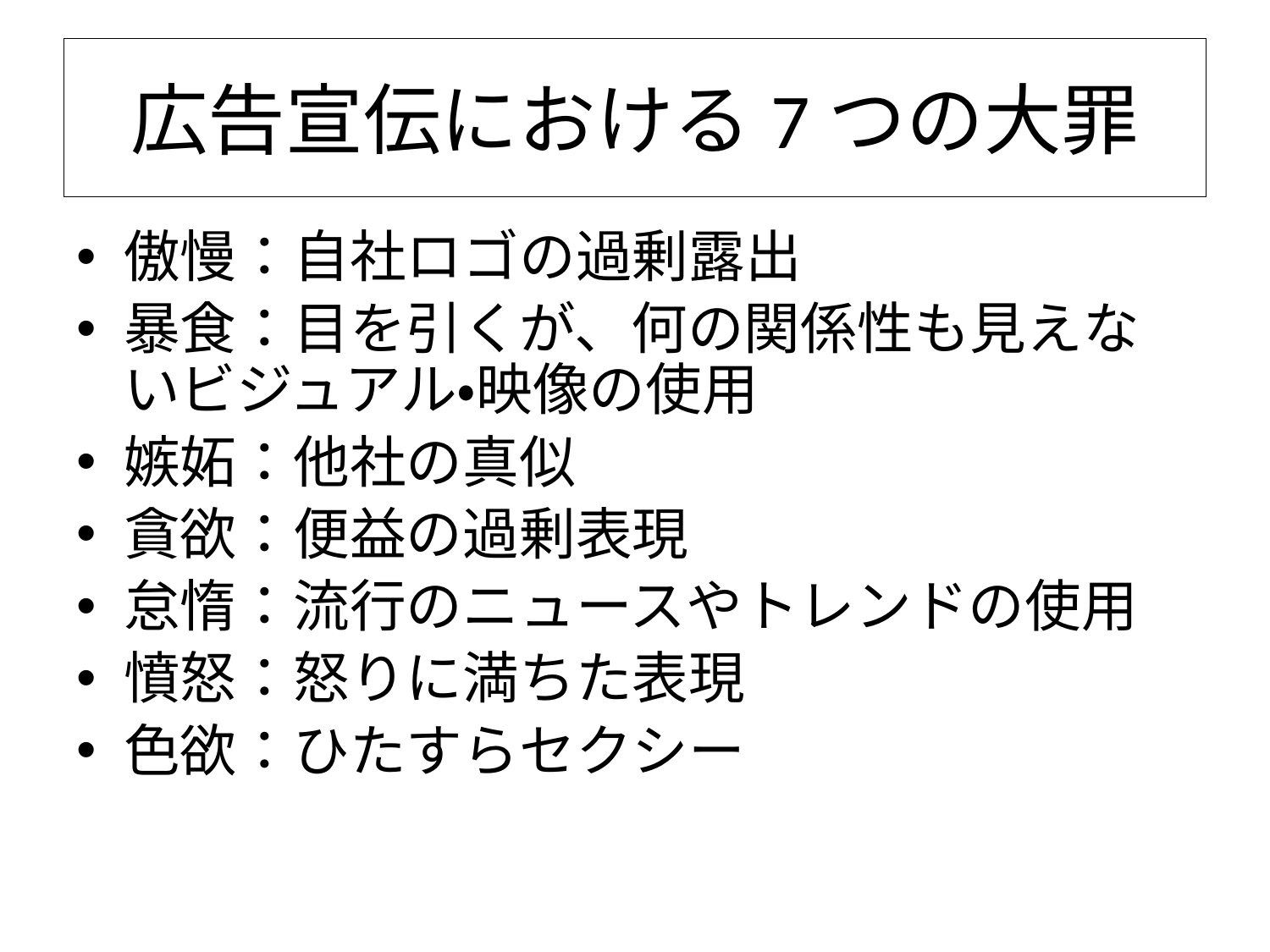

# 広告宣伝における7つの大罪
傲慢：自社ロゴの過剰露出
暴食：目を引くが、何の関係性も見えないビジュアル・映像の使用
嫉妬：他社の真似
貪欲：便益の過剰表現
怠惰：流行のニュースやトレンドの使用
憤怒：怒りに満ちた表現
色欲：ひたすらセクシー